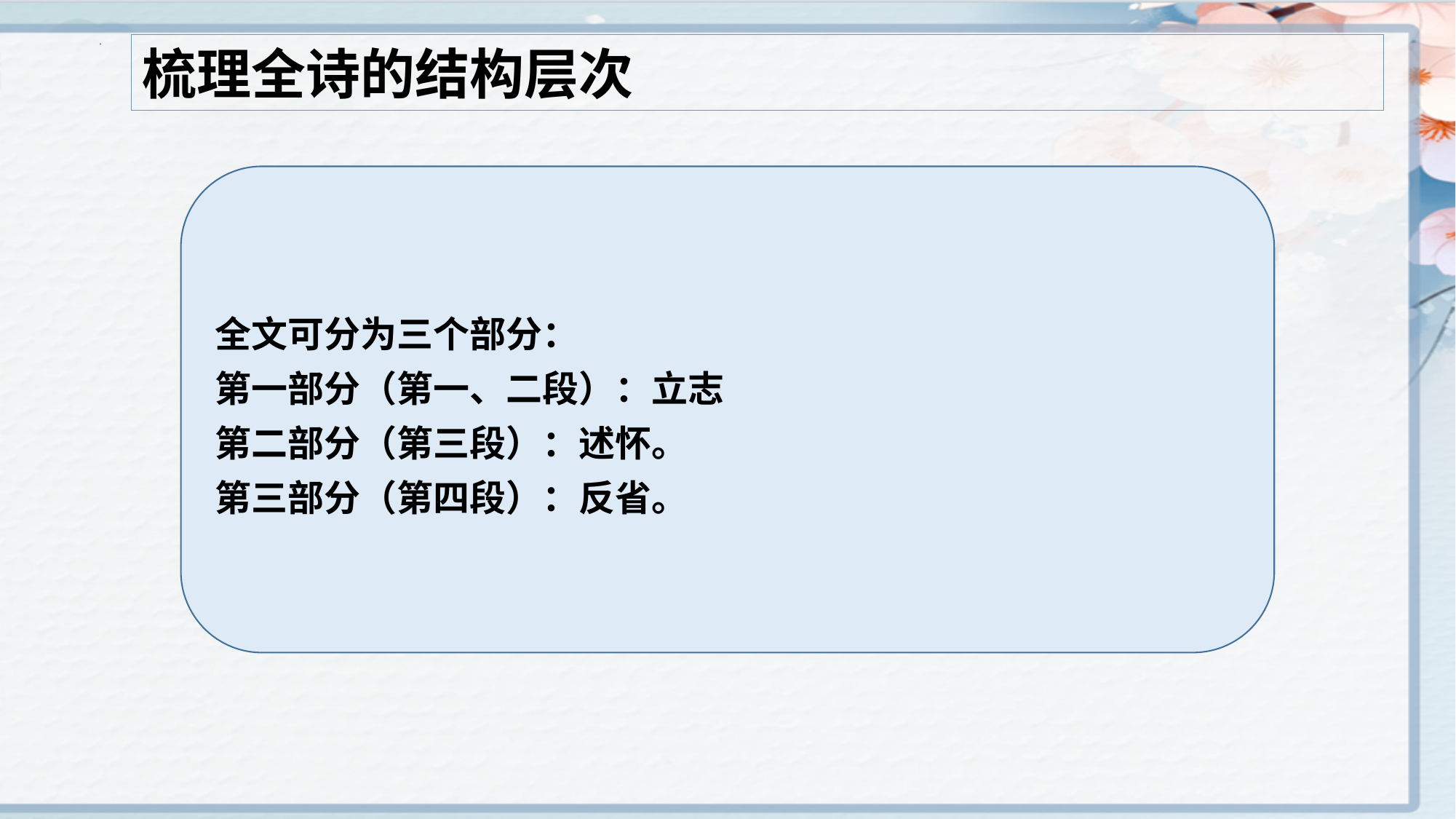

梳理全诗的结构层次
全文可分为三个部分：
第一部分（第一、二段）：立志
第二部分（第三段）：述怀。
第三部分（第四段）：反省。